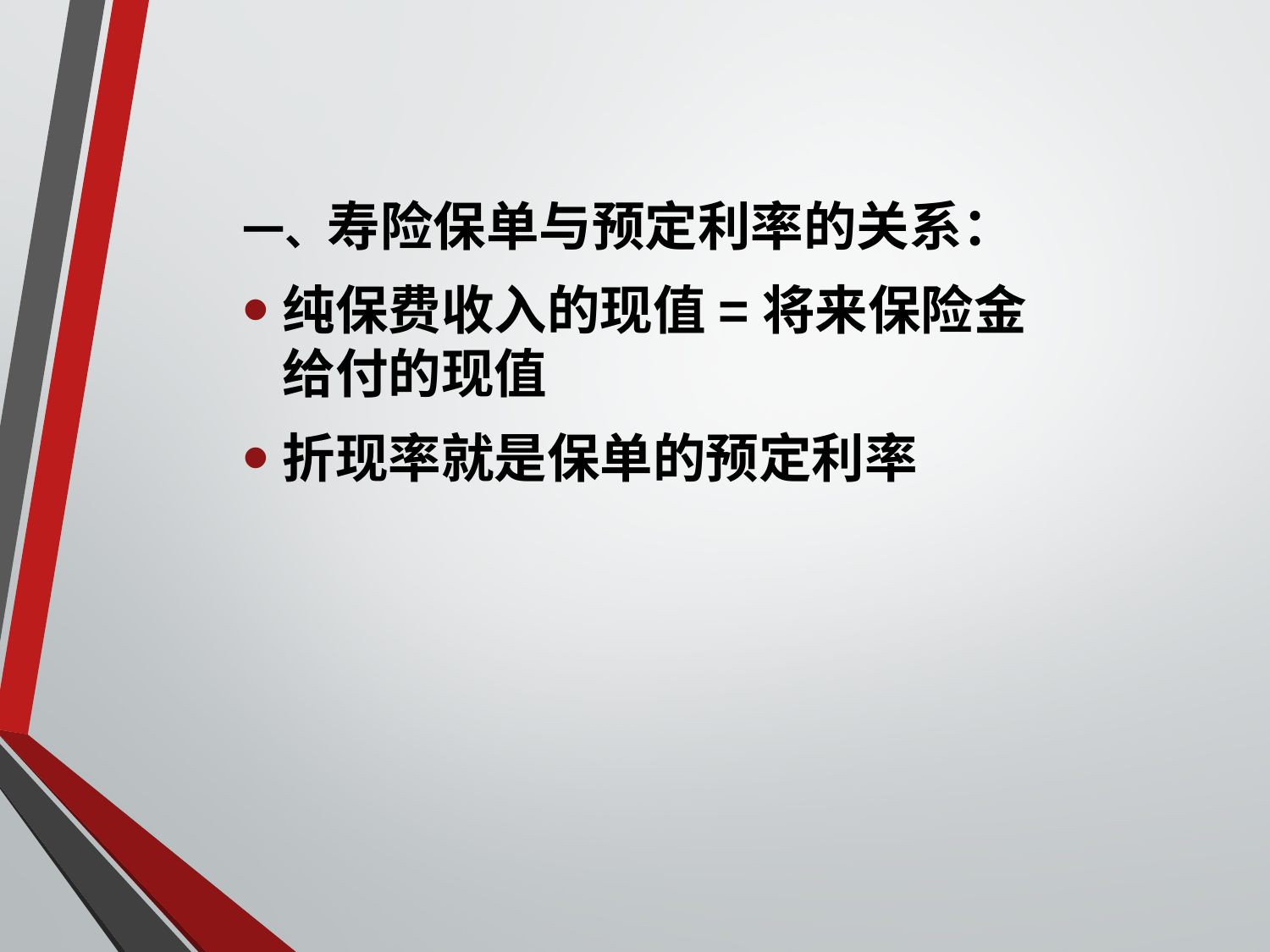

一、寿险保单与预定利率的关系：
纯保费收入的现值=将来保险金给付的现值
折现率就是保单的预定利率